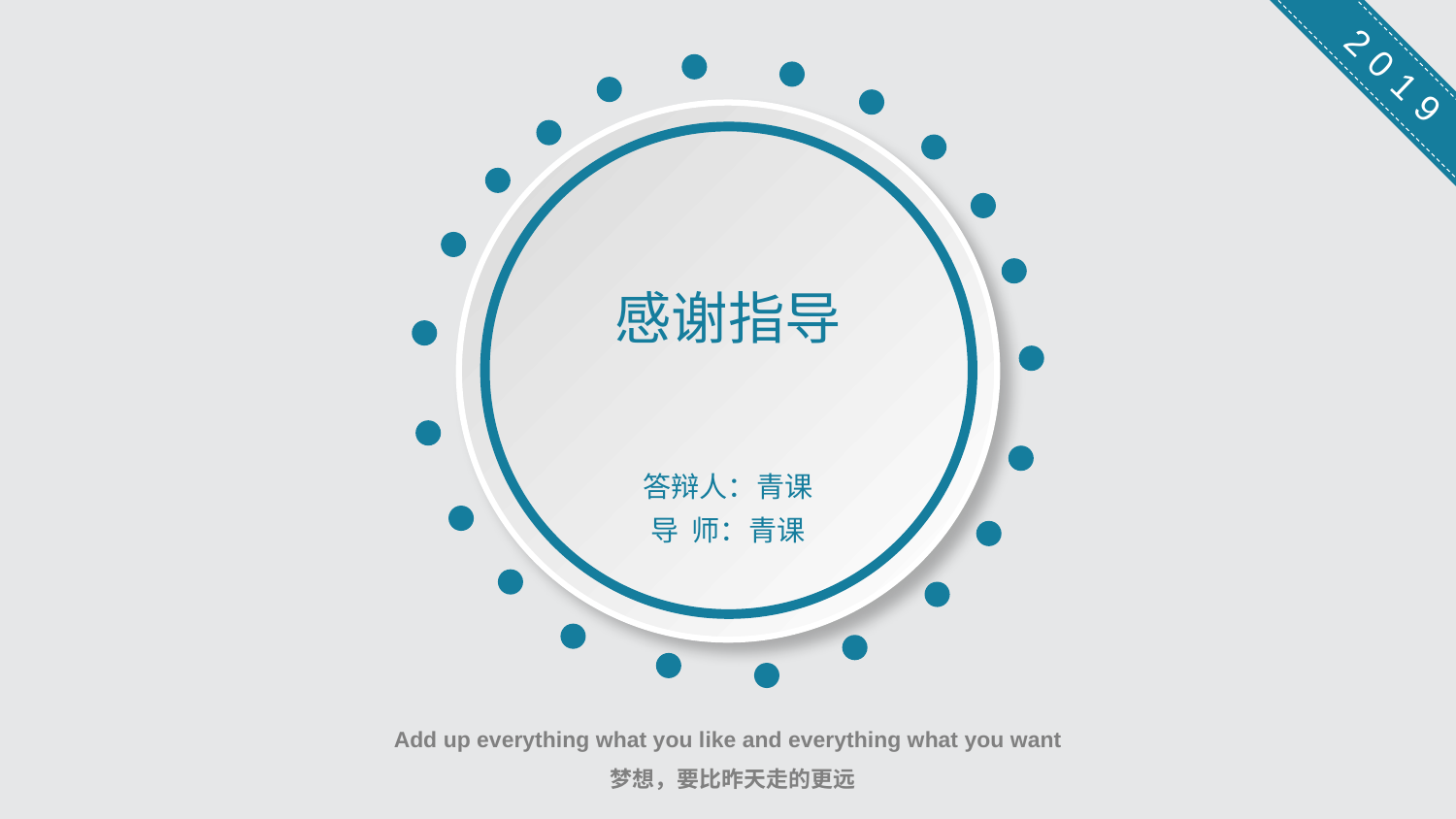

2019

感谢指导
答辩人：青课
导  师：青课
 Add up everything what you like and everything what you want
 梦想，要比昨天走的更远